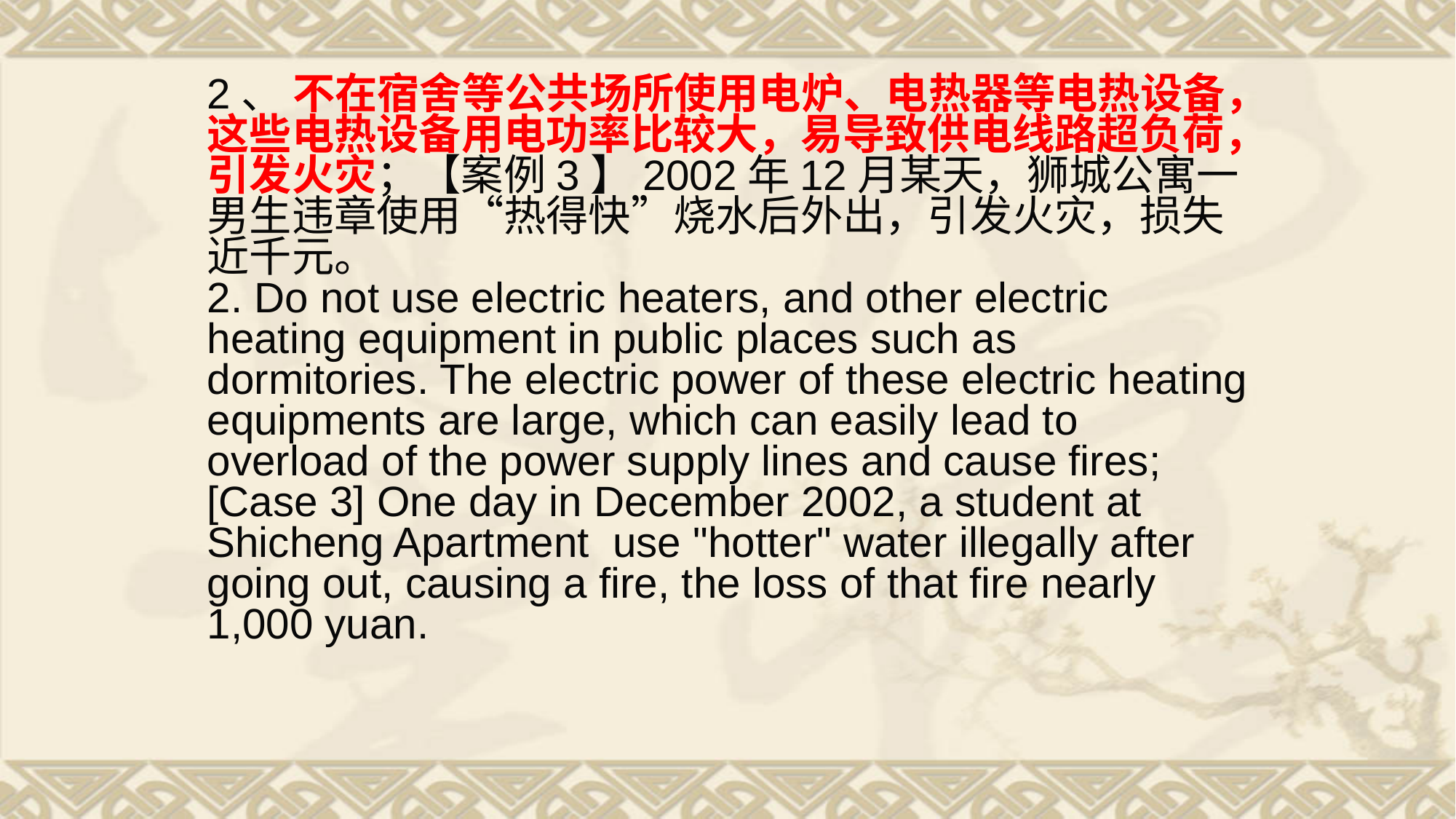

2、 不在宿舍等公共场所使用电炉、电热器等电热设备，这些电热设备用电功率比较大，易导致供电线路超负荷，引发火灾；【案例3】2002年12月某天，狮城公寓一男生违章使用“热得快”烧水后外出，引发火灾，损失近千元。
2. Do not use electric heaters, and other electric heating equipment in public places such as dormitories. The electric power of these electric heating equipments are large, which can easily lead to overload of the power supply lines and cause fires; [Case 3] One day in December 2002, a student at Shicheng Apartment  use "hotter" water illegally after going out, causing a fire, the loss of that fire nearly 1,000 yuan.